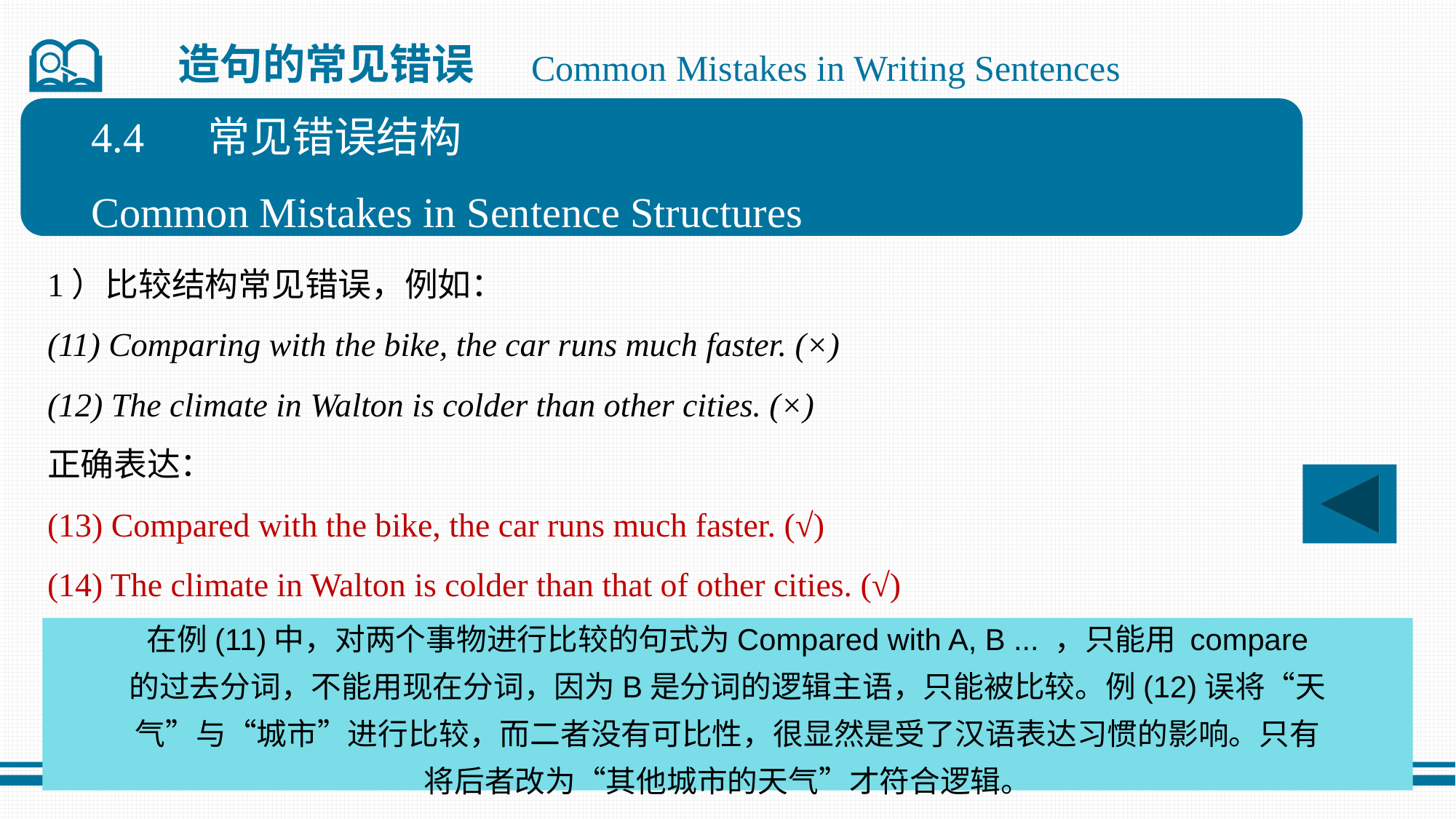

造句的常见错误
Common Mistakes in Writing Sentences
4.4     常见错误结构
Common Mistakes in Sentence Structures

1）比较结构常见错误，例如：
(11) Comparing with the bike, the car runs much faster. (×)
(12) The climate in Walton is colder than other cities. (×)
正确表达：
(13) Compared with the bike, the car runs much faster. (√)
(14) The climate in Walton is colder than that of other cities. (√)

在例(11)中，对两个事物进行比较的句式为Compared with A, B ... ，只能用 compare
的过去分词，不能用现在分词，因为B是分词的逻辑主语，只能被比较。例(12)误将“天
气”与“城市”进行比较，而二者没有可比性，很显然是受了汉语表达习惯的影响。只有
将后者改为“其他城市的天气”才符合逻辑。